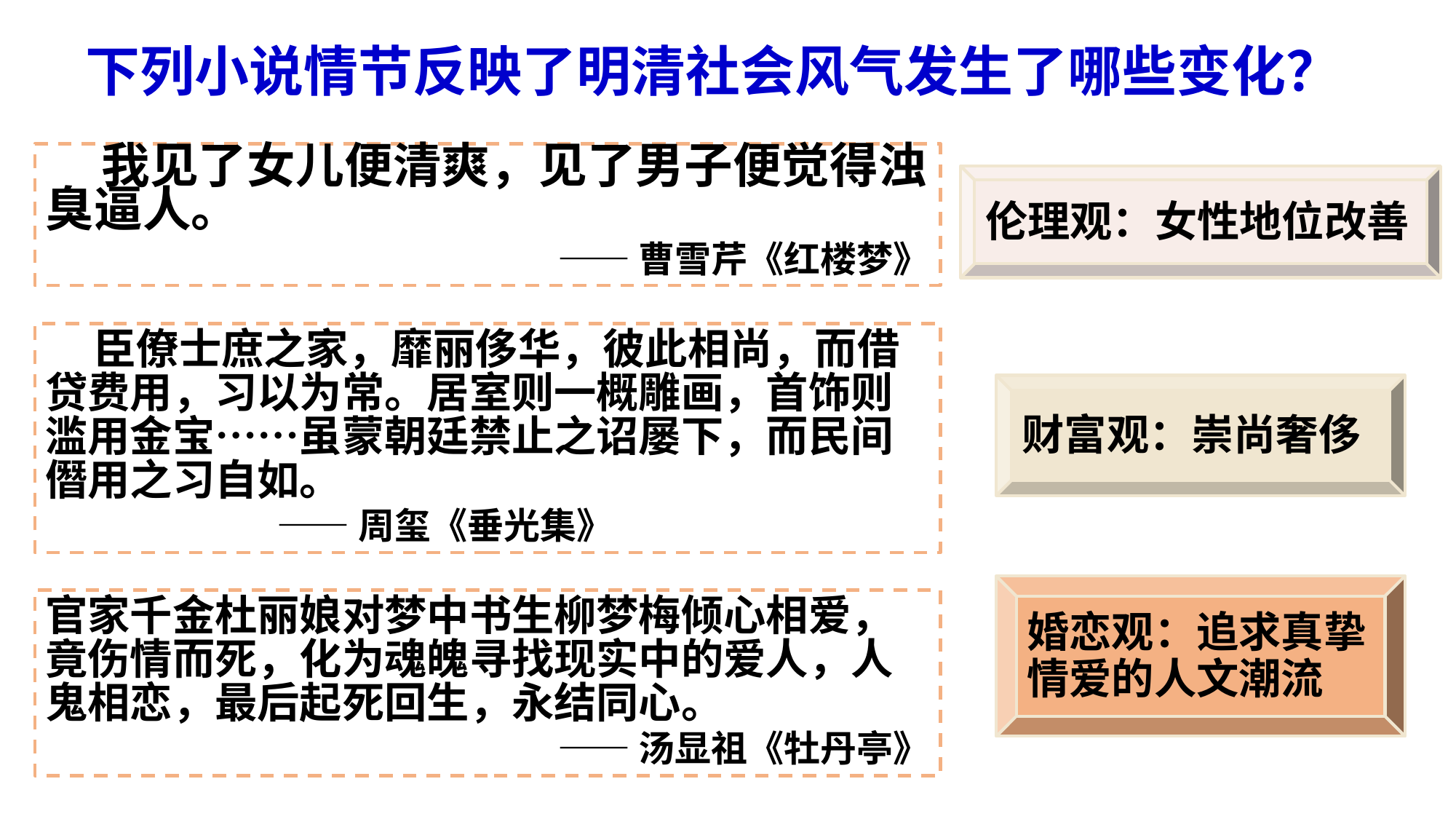

下列小说情节反映了明清社会风气发生了哪些变化？
    我见了女儿便清爽，见了男子便觉得浊臭逼人。
——曹雪芹《红楼梦》
伦理观：女性地位改善
    臣僚士庶之家，靡丽侈华，彼此相尚，而借贷费用，习以为常。居室则一概雕画，首饰则滥用金宝……虽蒙朝廷禁止之诏屡下，而民间僭用之习自如。
                        ——周玺《垂光集》
财富观：崇尚奢侈
婚恋观：追求真挚情爱的人文潮流
官家千金杜丽娘对梦中书生柳梦梅倾心相爱，竟伤情而死，化为魂魄寻找现实中的爱人，人鬼相恋，最后起死回生，永结同心。
 ——汤显祖《牡丹亭》